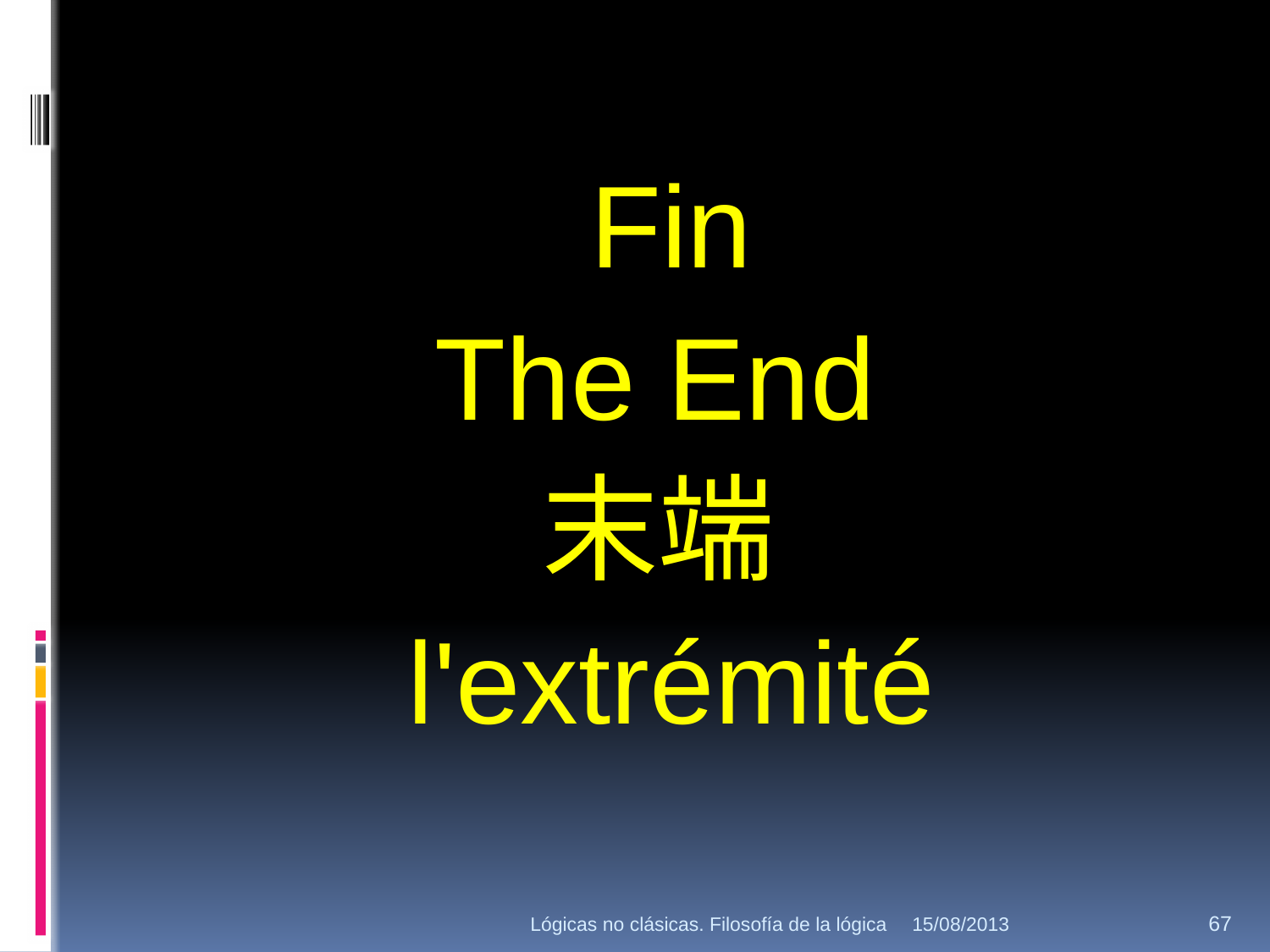

Fin
The End
末端
l'extrémité
Lógicas no clásicas. Filosofía de la lógica
15/08/2013
67